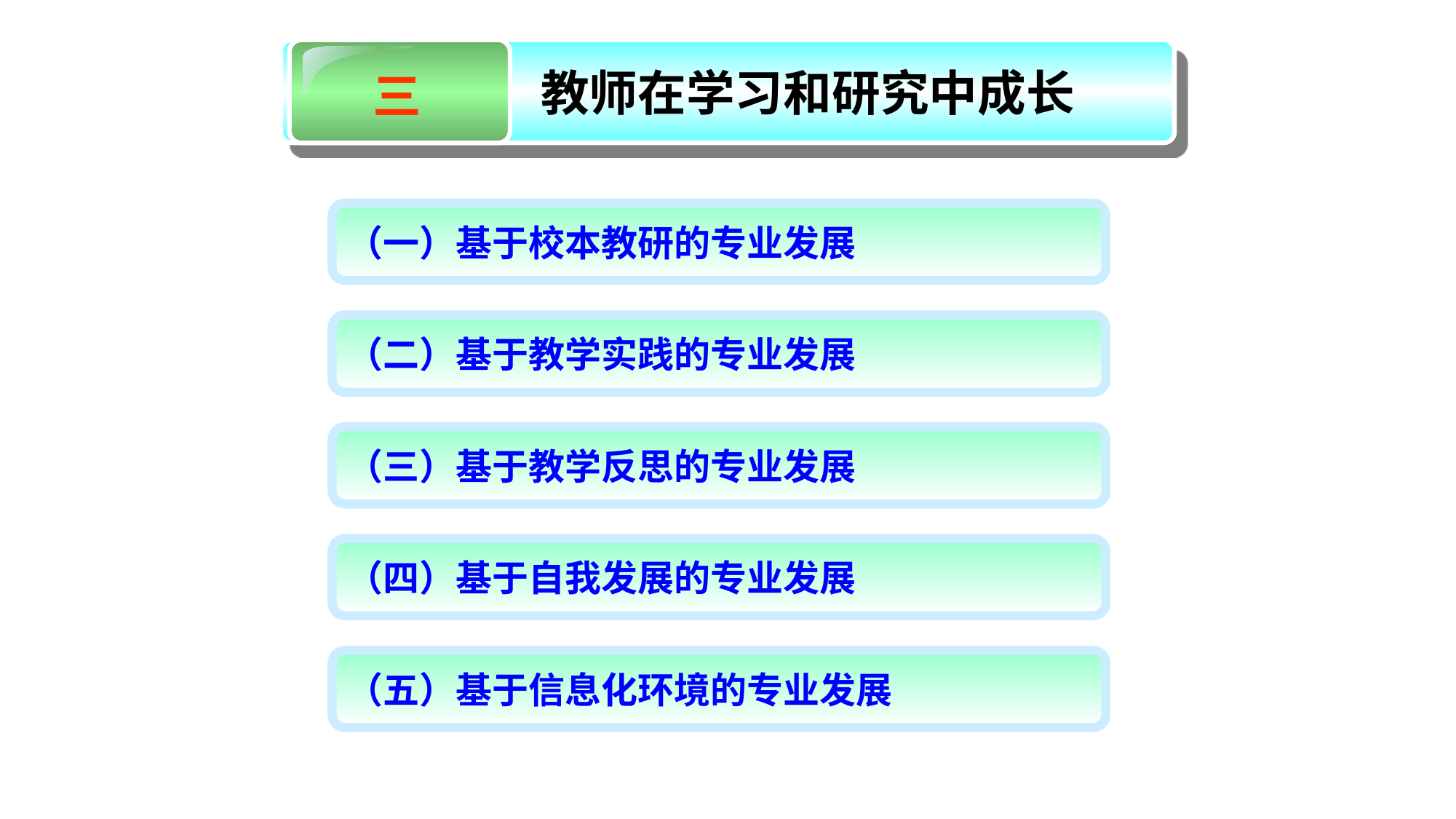

三
教师在学习和研究中成长
（一）基于校本教研的专业发展
（二）基于教学实践的专业发展
（三）基于教学反思的专业发展
（四）基于自我发展的专业发展
（五）基于信息化环境的专业发展